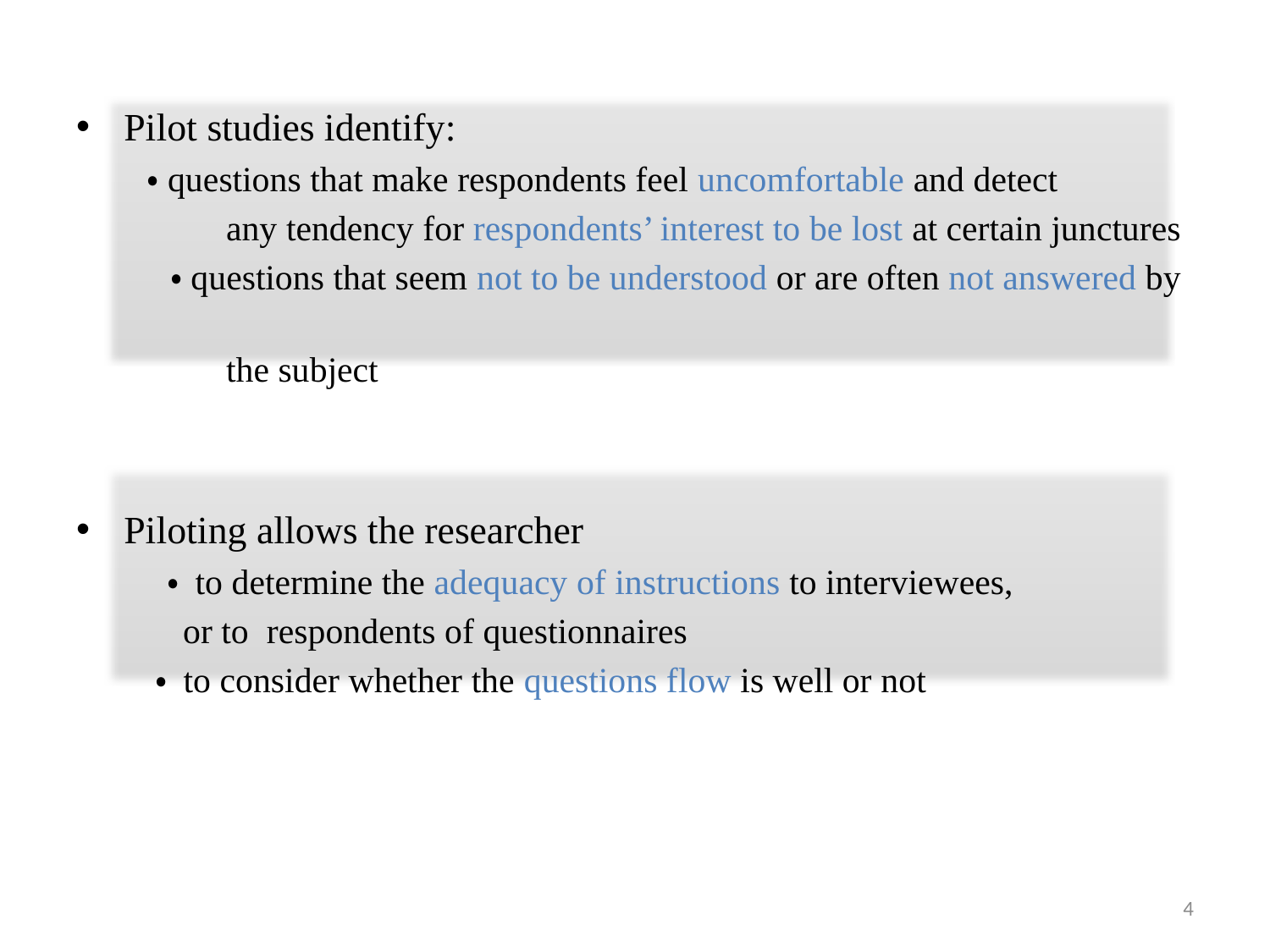

Pilot studies identify:
        ・questions that make respondents feel uncomfortable and detect
　　　　any tendency for respondents’ interest to be lost at certain junctures
　　   ・questions that seem not to be understood or are often not answered by
　　　　the subject

Piloting allows the researcher
      　・ to determine the adequacy of instructions to interviewees,
            or to  respondents of questionnaires
         ・ to consider whether the questions flow is well or not

4